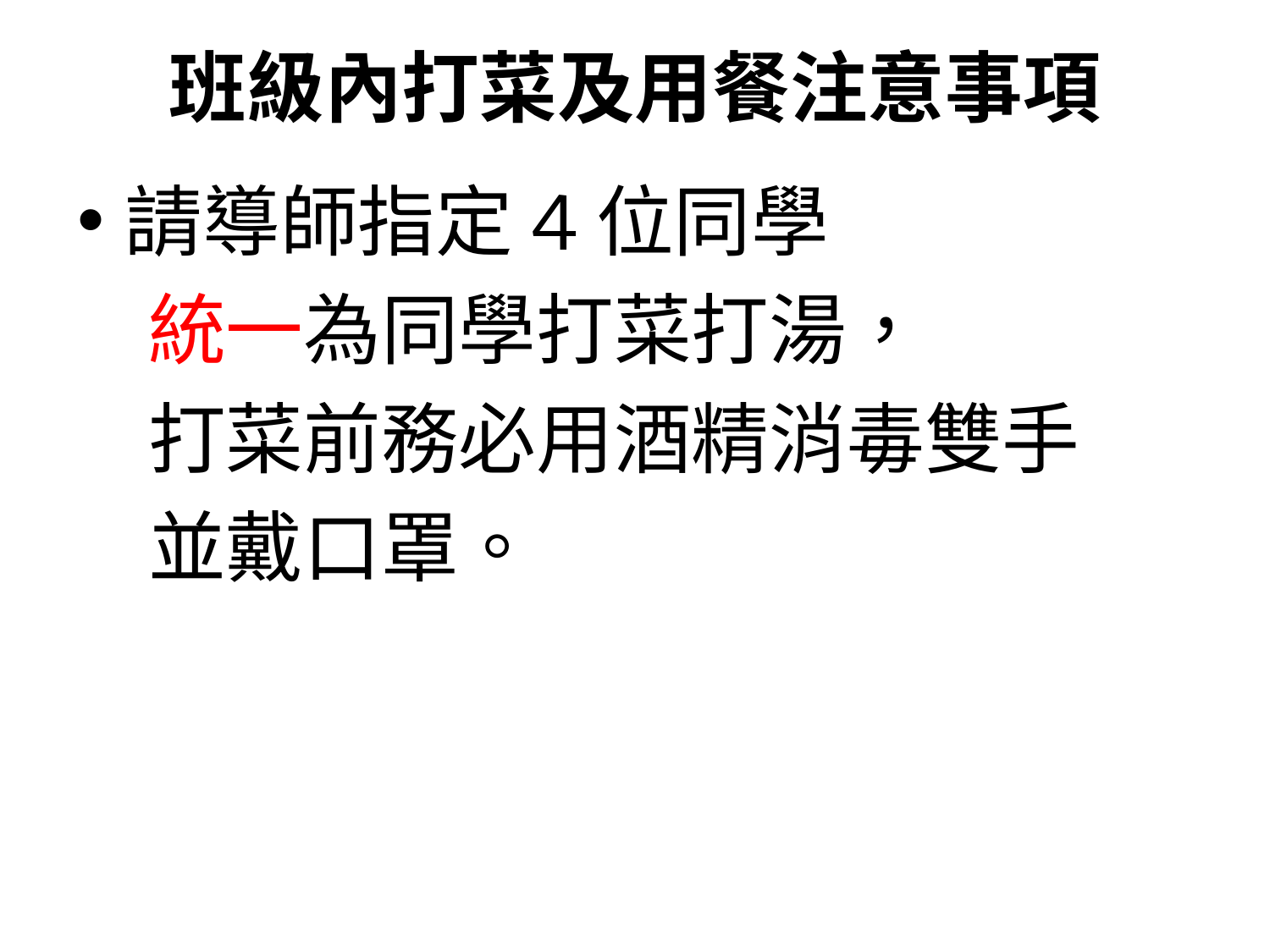

# 班級內打菜及用餐注意事項
請導師指定4位同學
   統一為同學打菜打湯，
   打菜前務必用酒精消毒雙手
   並戴口罩。